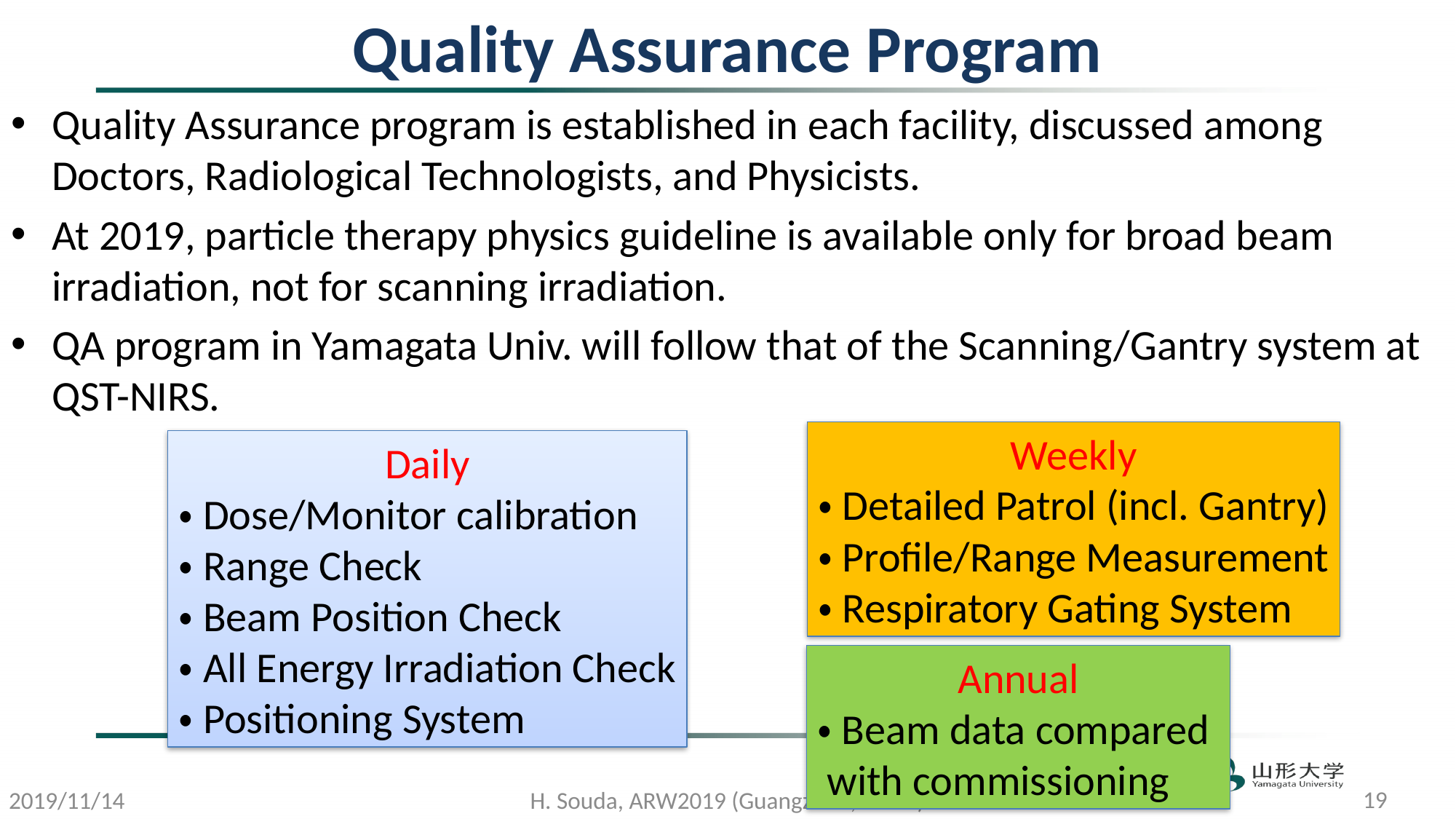

# Quality Assurance Program
Quality Assurance program is established in each facility, discussed among Doctors, Radiological Technologists, and Physicists.
At 2019, particle therapy physics guideline is available only for broad beam irradiation, not for scanning irradiation.
QA program in Yamagata Univ. will follow that of the Scanning/Gantry system at QST-NIRS.
Weekly
・Detailed Patrol (incl. Gantry)
・Profile/Range Measurement
・Respiratory Gating System
Daily
・Dose/Monitor calibration
・Range Check
・Beam Position Check
・All Energy Irradiation Check
・Positioning System
Annual
・Beam data compared
 with commissioning
19
2019/11/14
H. Souda, ARW2019 (Guangzhou, China)